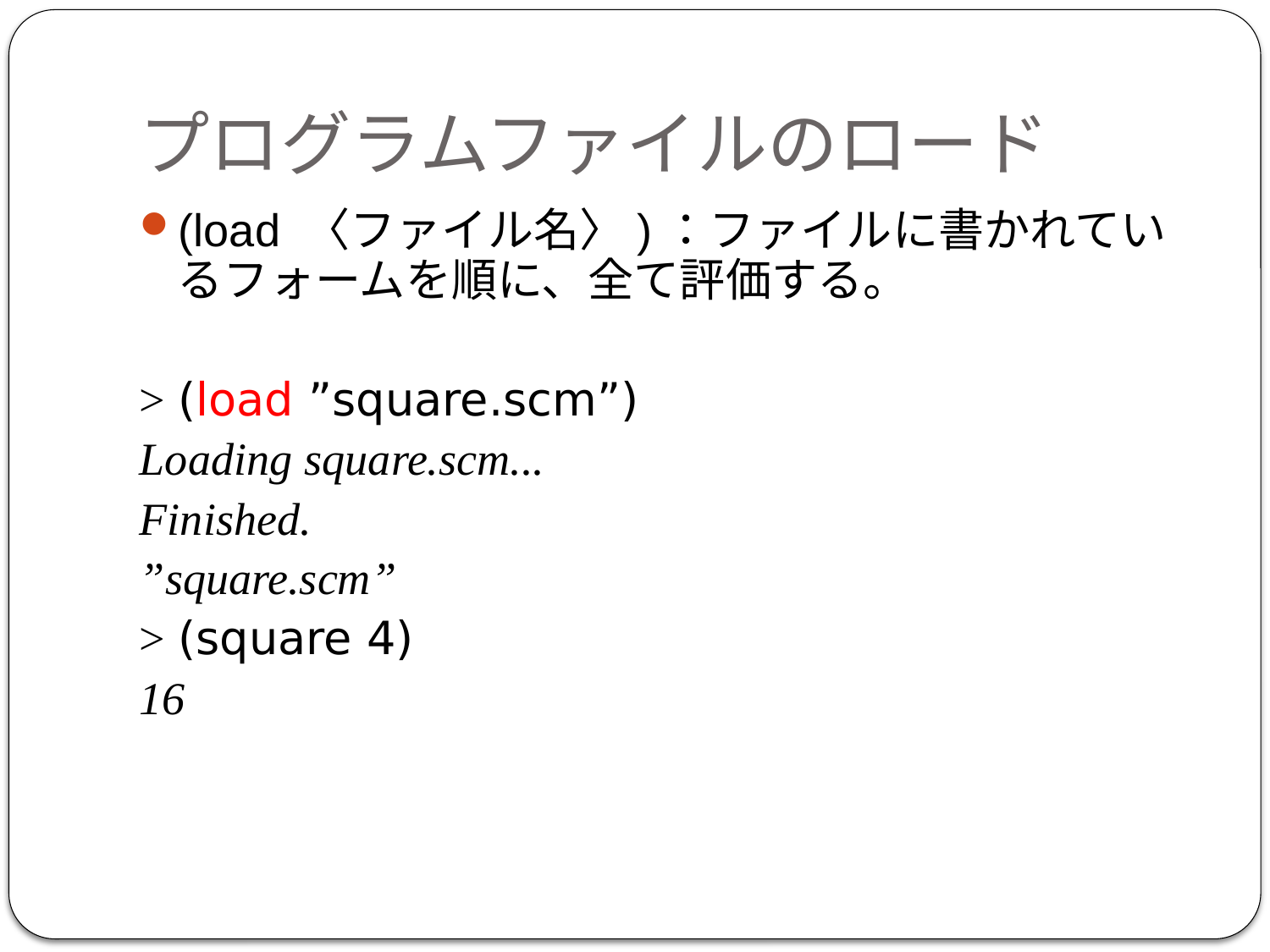

# プログラムファイルのロード
(load 〈ファイル名〉)：ファイルに書かれているフォームを順に、全て評価する。

> (load ”square.scm”)
Loading square.scm...
Finished.
”square.scm”
> (square 4)
16